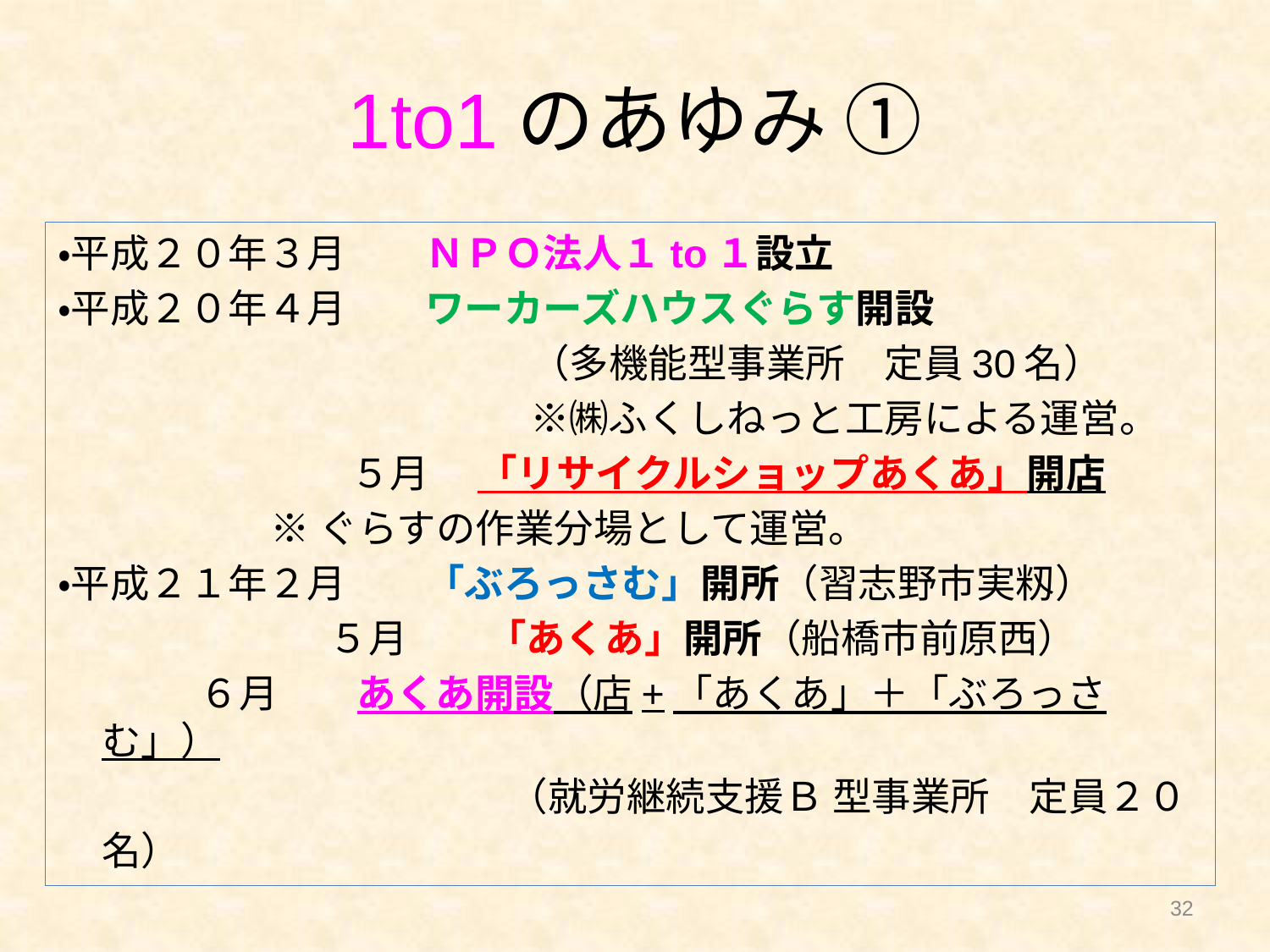

# 1to1のあゆみ ①
・平成２０年３月　　ＮＰＯ法人１to１設立
・平成２０年４月　　ワーカーズハウスぐらす開設
　　　　　　　　　　　　（多機能型事業所　定員30名）
　　　　　　　　　　　　※㈱ふくしねっと工房による運営。
 　　　　　　　５月 　「リサイクルショップあくあ」開店
                        ※ぐらすの作業分場として運営。
・平成２１年２月　　「ぶろっさむ」開所（習志野市実籾）
 　　　　　　  ５月　　「あくあ」開所（船橋市前原西）
               ６月　　あくあ開設（店+「あくあ」＋「ぶろっさむ」）
　　　　　　　　　　 　 （就労継続支援Ｂ 型事業所　定員２０名）
32